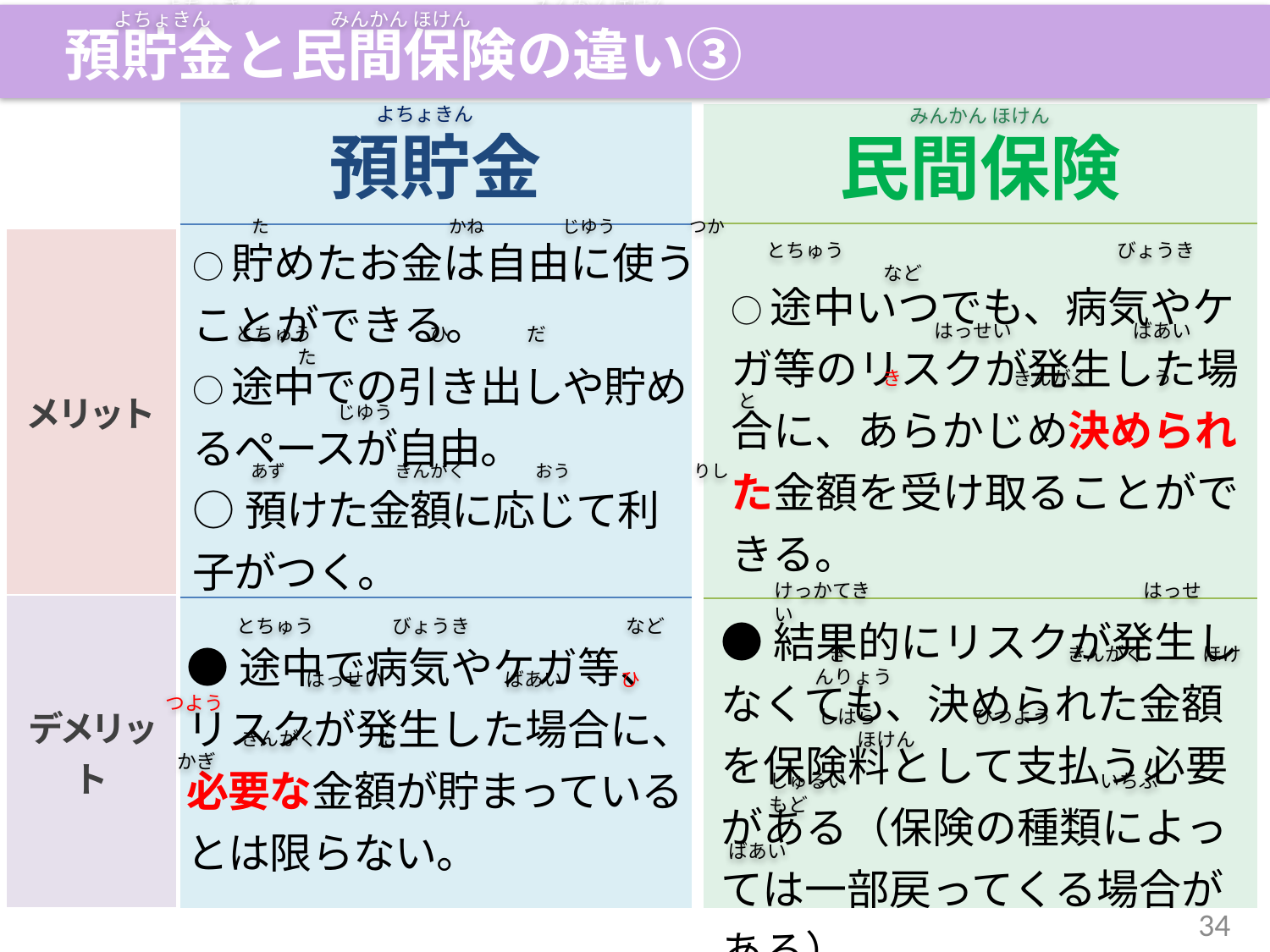

よちょきん
　　　よちょきん　　　　　　　　　　　　　　みんかんほけん　　　　　　　　　　　ちが
みんかん ほけん
預貯金と民間保険の違い③
「預貯金」と「民間保険」の違い③

よちょきん
みんかん ほけん
| 預貯金 |
| --- |
|  |
|  |
| 民間保険 |
| --- |
|  |
|  |
　　　た　　　　　　　　　　 かね　　　　  じゆう　　　　 つか
○貯めたお金は自由に使うことができる。
○途中での引き出しや貯めるペースが自由。
○預けた金額に応じて利子がつく。
| メリット |
| --- |
| デメリット |
とちゅう　　　　　　　　　　　　　　びょうき　　　　　　　　など
○途中いつでも、病気やケガ等のリスクが発生した場合に、あらかじめ決められた金額を受け取ることができる。
　　　　　　　 はっせい　　　　　　 ばあい
とちゅう　　　　　　ひ　　　　だ　　　　　　 た
　　　　　　　  き                         きんがく　　　 う　　　　 と
じゆう
　　あず　　　　　　 きんがく　　　　おう　　　　　　　りし
けっかてき　　　　　　　　　　　　　　はっせい
●結果的にリスクが発生しなくても、決められた金額を保険料として支払う必要がある（保険の種類によっては一部戻ってくる場合がある）。
とちゅう　　　　びょうき　　　　　　　　など
●途中で病気やケガ等、リスクが発生した場合に、必要な金額が貯まっているとは限らない。
  き　　　　　 　　　　　　きんがく　　　ほけんりょう
　　　　　　　 はっせい　　　　　　 ばあい             ひつよう
しはら　　　　　ひつよう　　　　　　　　　　　　ほけん
　　　　　　　 きんがく　　　た　　　　　　　　　　　　　　　　　　かぎ
しゅるい　　　　　　　　　　　　　いちぶ　　もど
ばあい
34